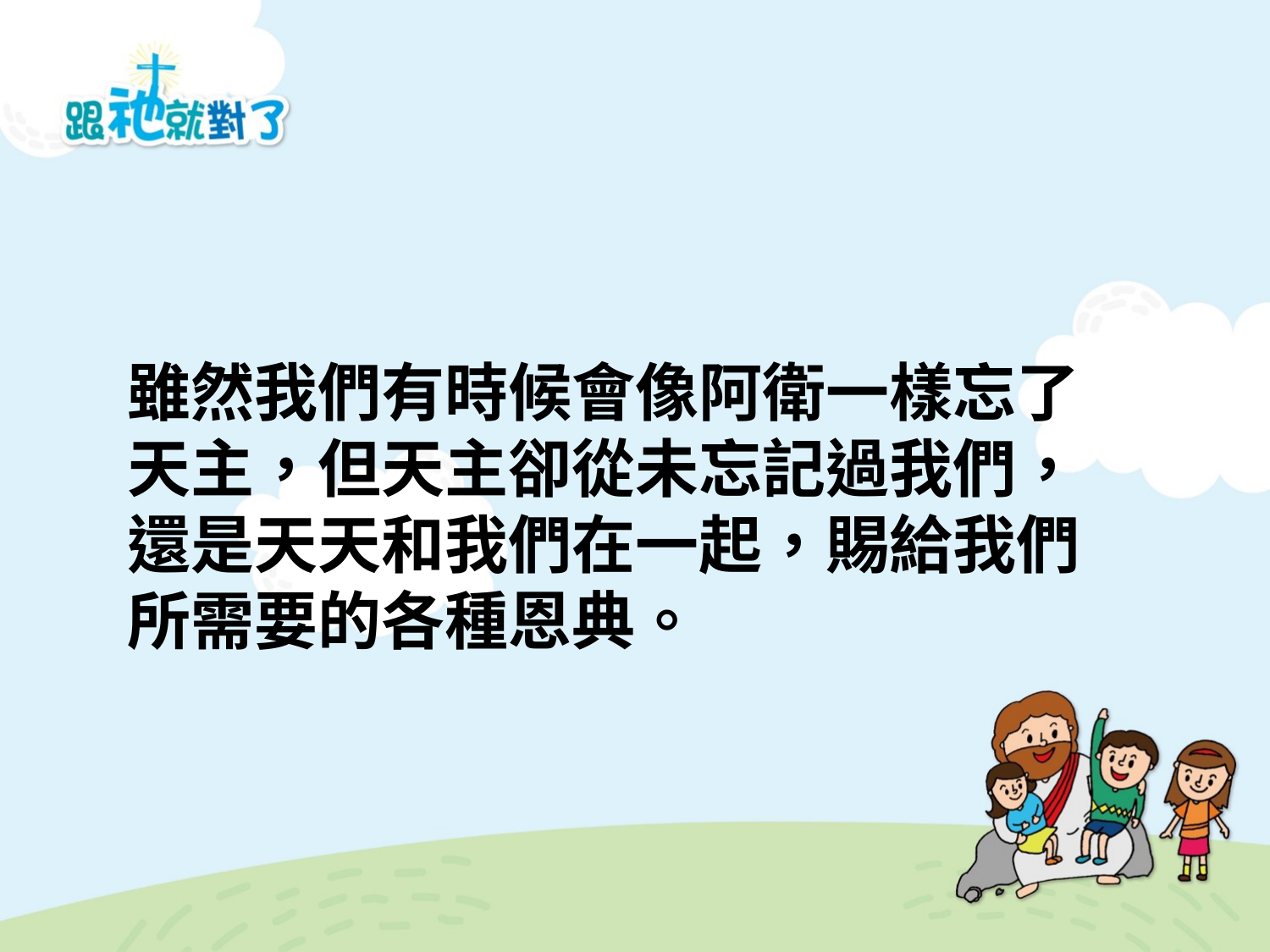

雖然我們有時候會像阿衛一樣忘了天主，但天主卻從未忘記過我們，還是天天和我們在一起，賜給我們所需要的各種恩典。